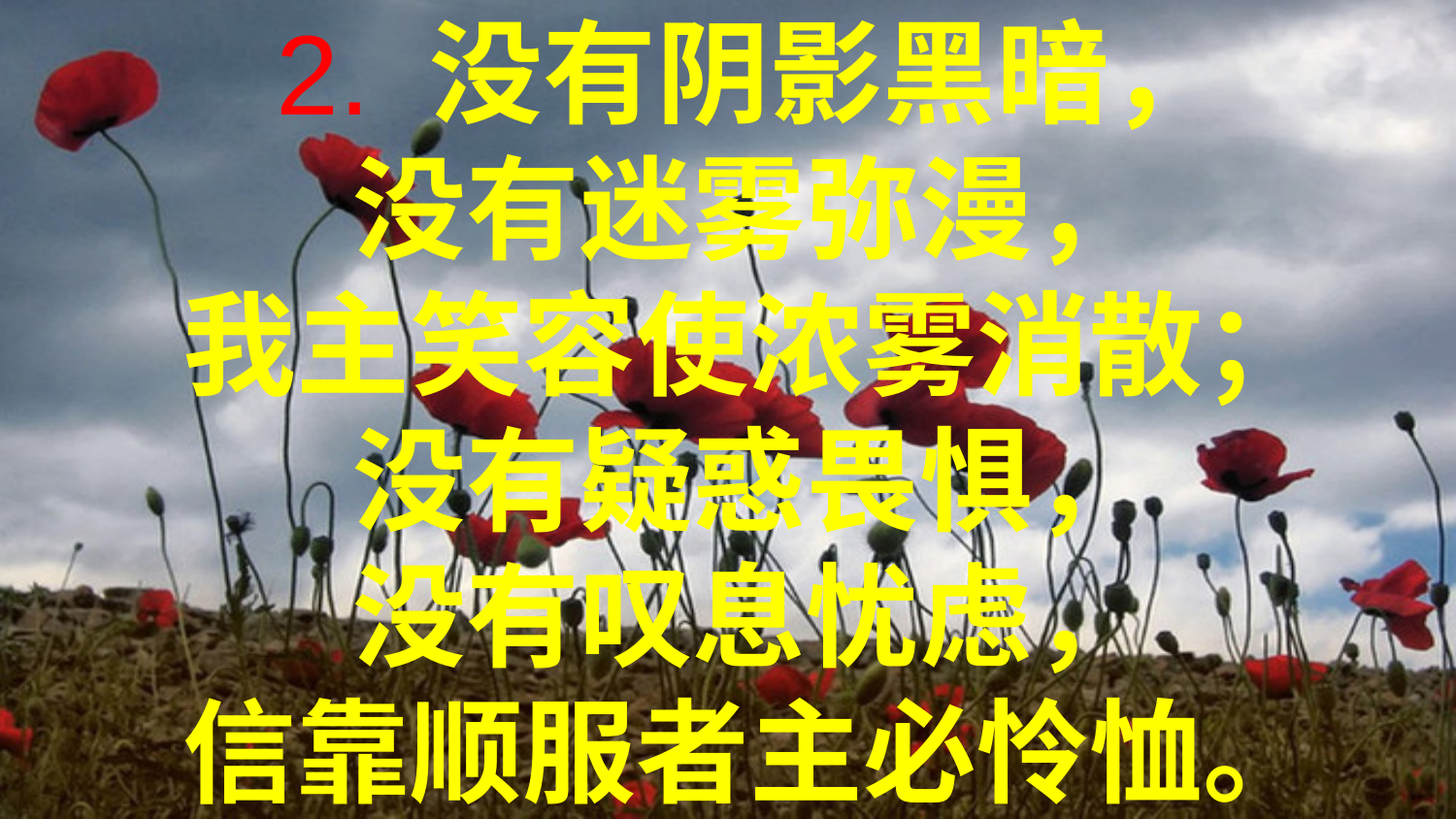

2. 没有阴影黑暗，
没有迷雾弥漫，
我主笑容使浓雾消散；
没有疑惑畏惧，
没有叹息忧虑，
信靠顺服者主必怜恤。